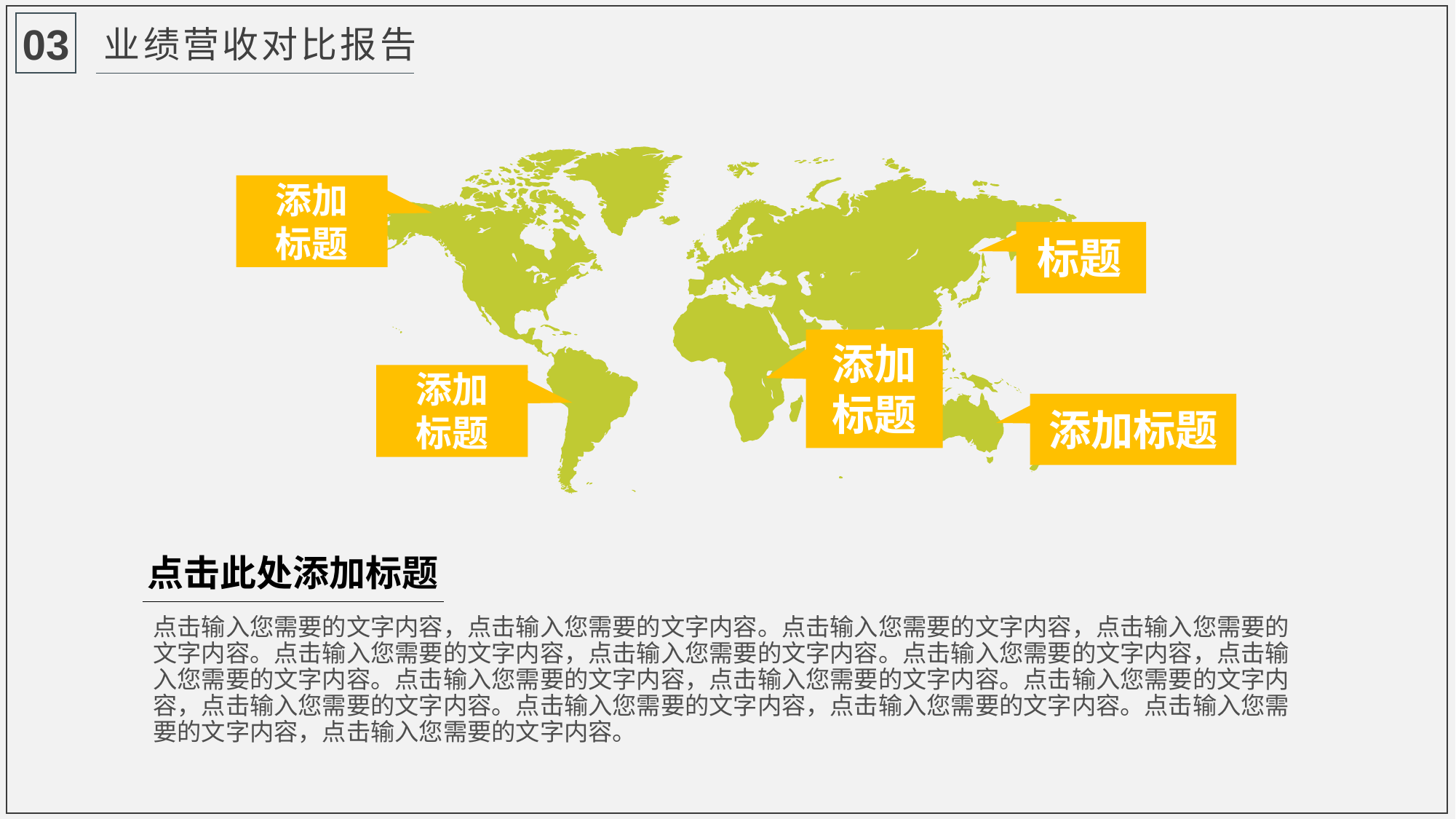

03
业绩营收对比报告

添加
标题

标题

添加
标题
添加
标题

添加标题
点击此处添加标题
点击输入您需要的文字内容，点击输入您需要的文字内容。点击输入您需要的文字内容，点击输入您需要的文字内容。点击输入您需要的文字内容，点击输入您需要的文字内容。点击输入您需要的文字内容，点击输入您需要的文字内容。点击输入您需要的文字内容，点击输入您需要的文字内容。点击输入您需要的文字内容，点击输入您需要的文字内容。点击输入您需要的文字内容，点击输入您需要的文字内容。点击输入您需要的文字内容，点击输入您需要的文字内容。